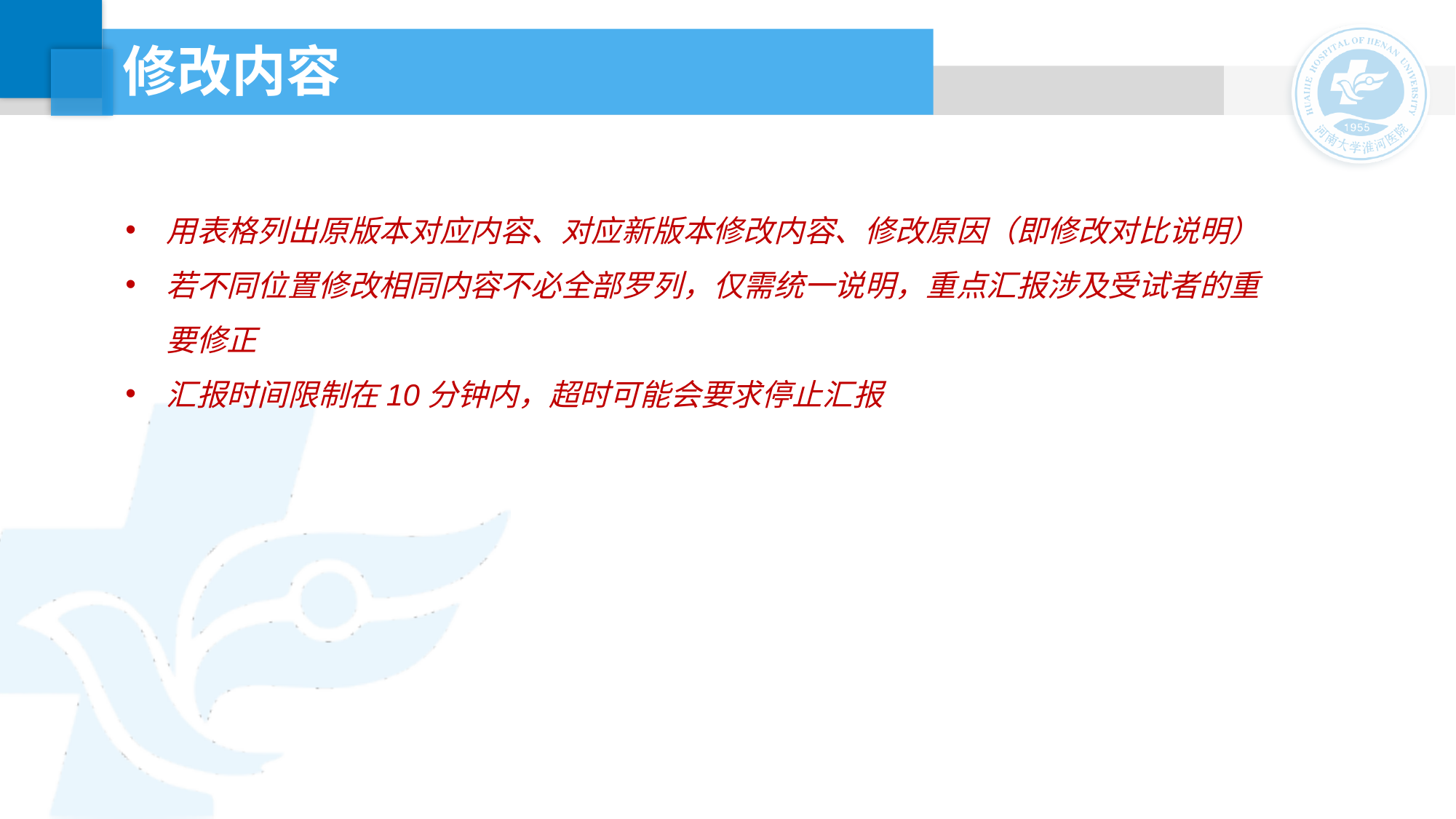

修改内容
用表格列出原版本对应内容、对应新版本修改内容、修改原因（即修改对比说明）
若不同位置修改相同内容不必全部罗列，仅需统一说明，重点汇报涉及受试者的重要修正
汇报时间限制在10分钟内，超时可能会要求停止汇报